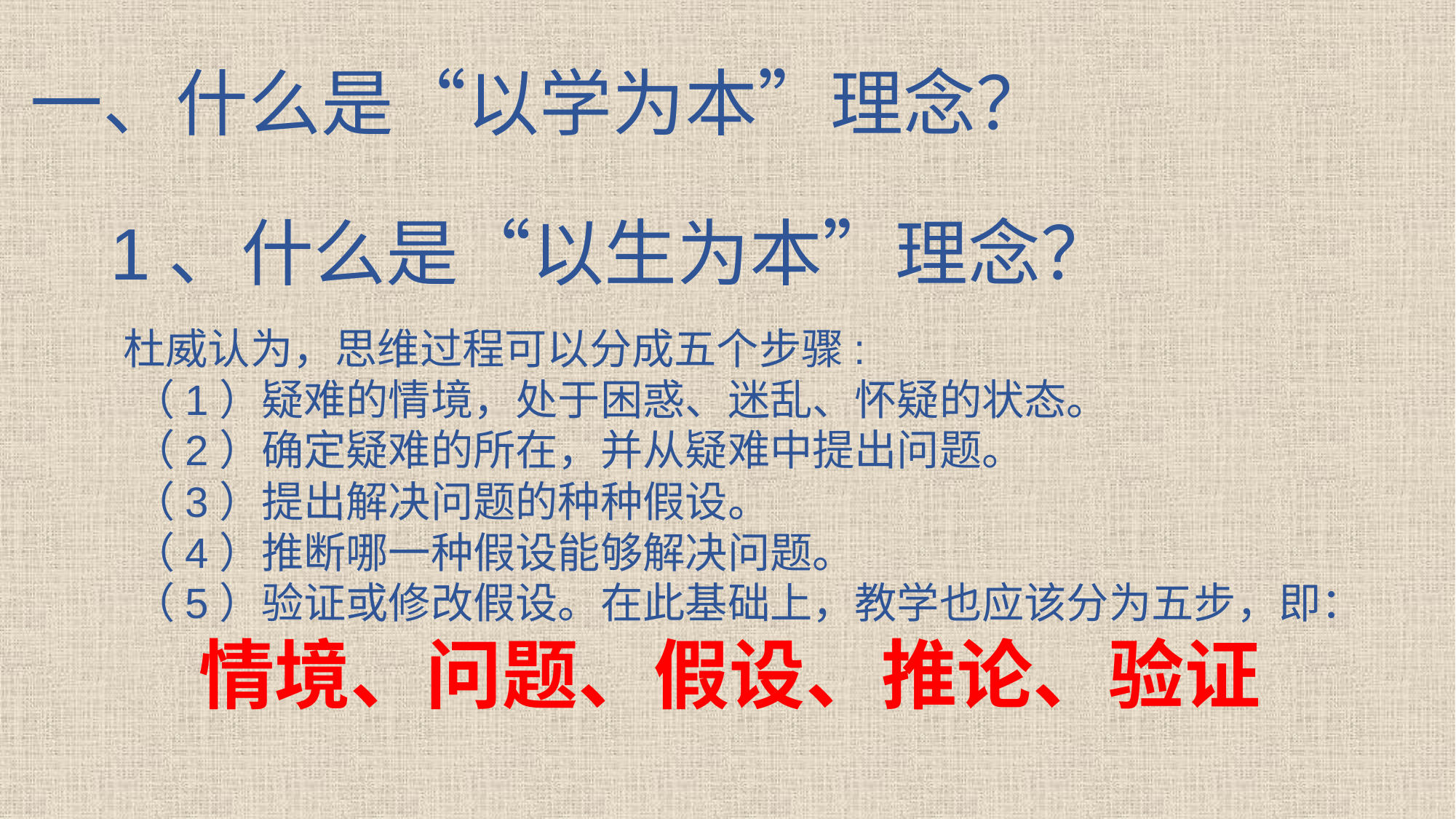

一、什么是“以学为本”理念？
1、什么是“以生为本”理念？
       杜威认为，思维过程可以分成五个步骤:
        （1）疑难的情境，处于困惑、迷乱、怀疑的状态。
        （2）确定疑难的所在，并从疑难中提出问题。
        （3）提出解决问题的种种假设。
        （4）推断哪一种假设能够解决问题。
        （5）验证或修改假设。在此基础上，教学也应该分为五步，即：
               情境、问题、假设、推论、验证